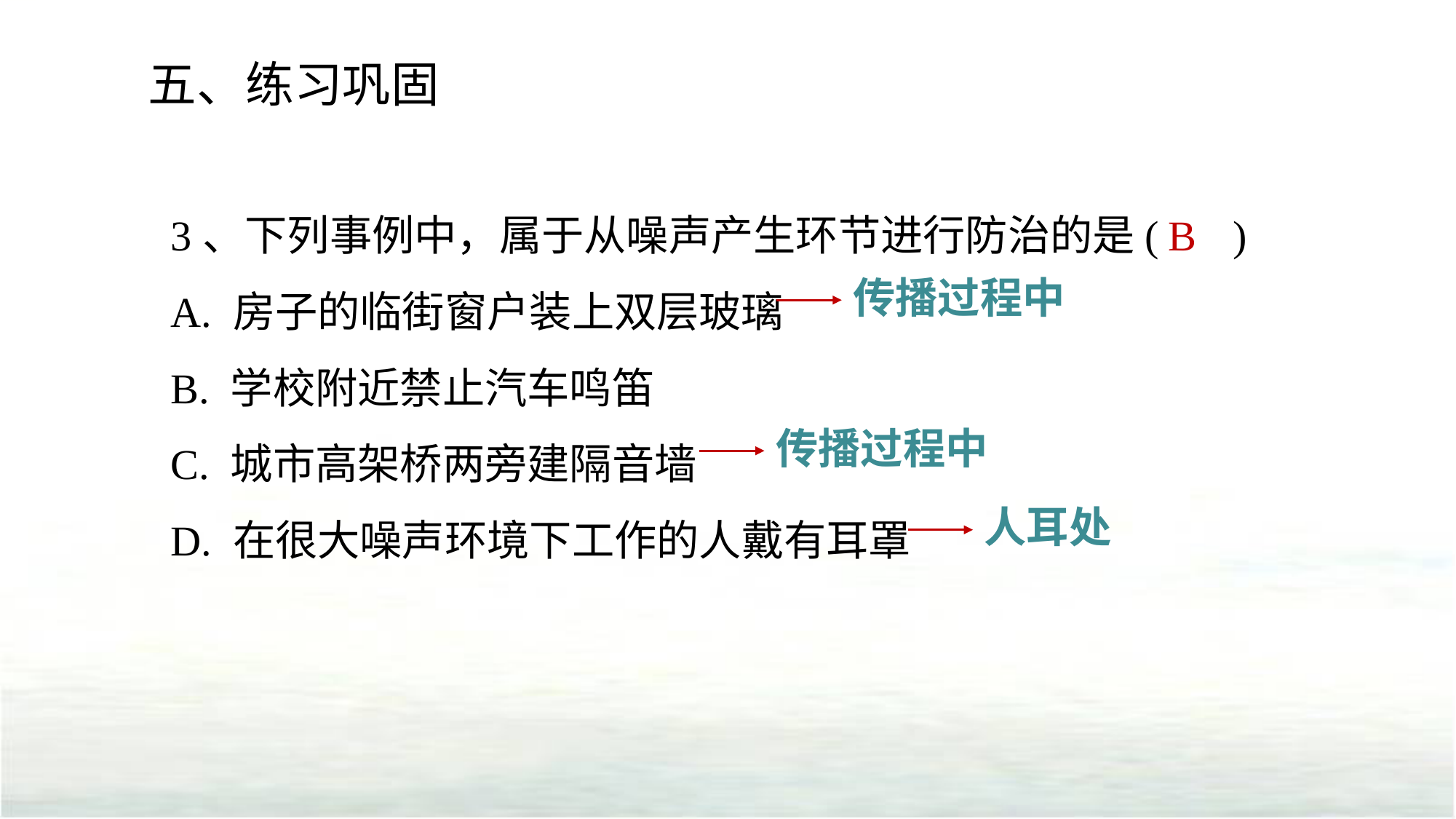

五、练习巩固
3、下列事例中，属于从噪声产生环节进行防治的是(       )
A. 房子的临街窗户装上双层玻璃
B. 学校附近禁止汽车鸣笛
C. 城市高架桥两旁建隔音墙
D. 在很大噪声环境下工作的人戴有耳罩
B
传播过程中
传播过程中
人耳处